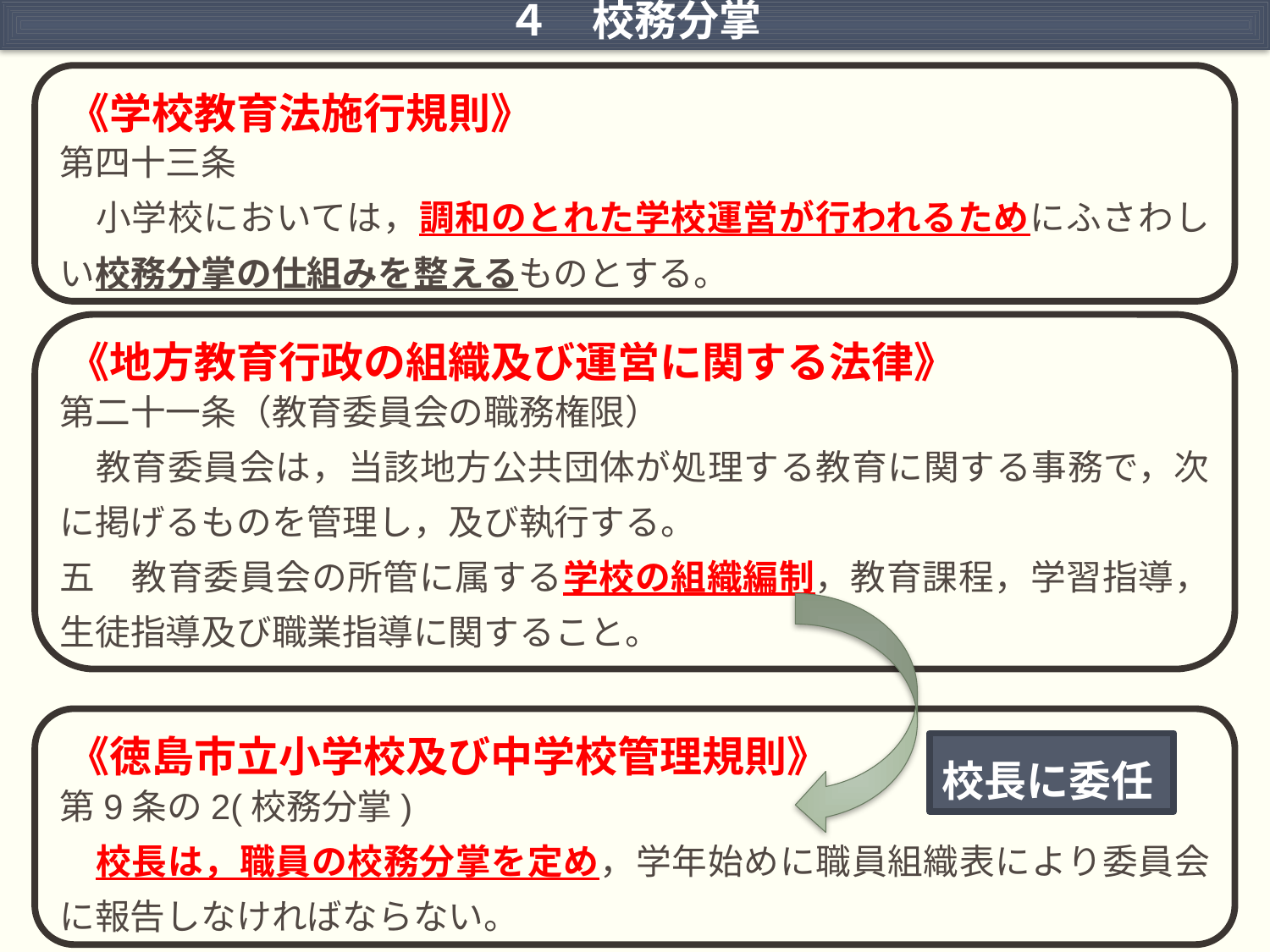

４　校務分掌

 《学校教育法施行規則》
第四十三条
　小学校においては，調和のとれた学校運営が行われるためにふさわしい校務分掌の仕組みを整えるものとする。

 《地方教育行政の組織及び運営に関する法律》
第二十一条（教育委員会の職務権限）
　教育委員会は，当該地方公共団体が処理する教育に関する事務で，次に掲げるものを管理し，及び執行する。
五　教育委員会の所管に属する学校の組織編制，教育課程，学習指導，生徒指導及び職業指導に関すること。

 《徳島市立小学校及び中学校管理規則》
第9条の2(校務分掌)
　校長は，職員の校務分掌を定め，学年始めに職員組織表により委員会に報告しなければならない。
校長に委任